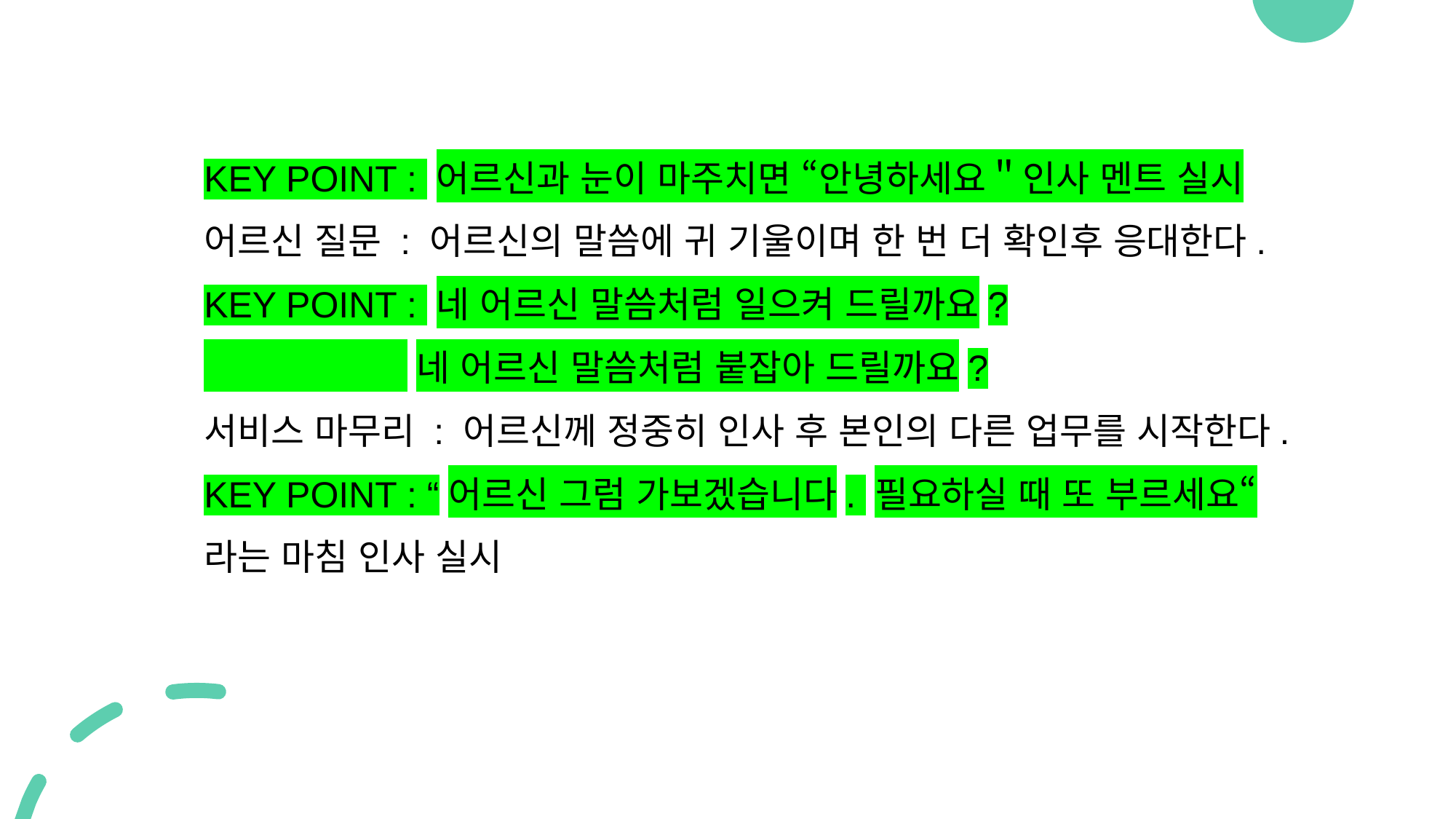

KEY POINT : 어르신과 눈이 마주치면 “안녕하세요＂인사 멘트 실시
어르신 질문 : 어르신의 말씀에 귀 기울이며 한 번 더 확인후 응대한다.
KEY POINT : 네 어르신 말씀처럼 일으켜 드릴까요?
                    네 어르신 말씀처럼 붙잡아 드릴까요?
서비스 마무리 : 어르신께 정중히 인사 후 본인의 다른 업무를 시작한다.
KEY POINT : “어르신 그럼 가보겠습니다. 필요하실 때 또 부르세요“
라는 마침 인사 실시